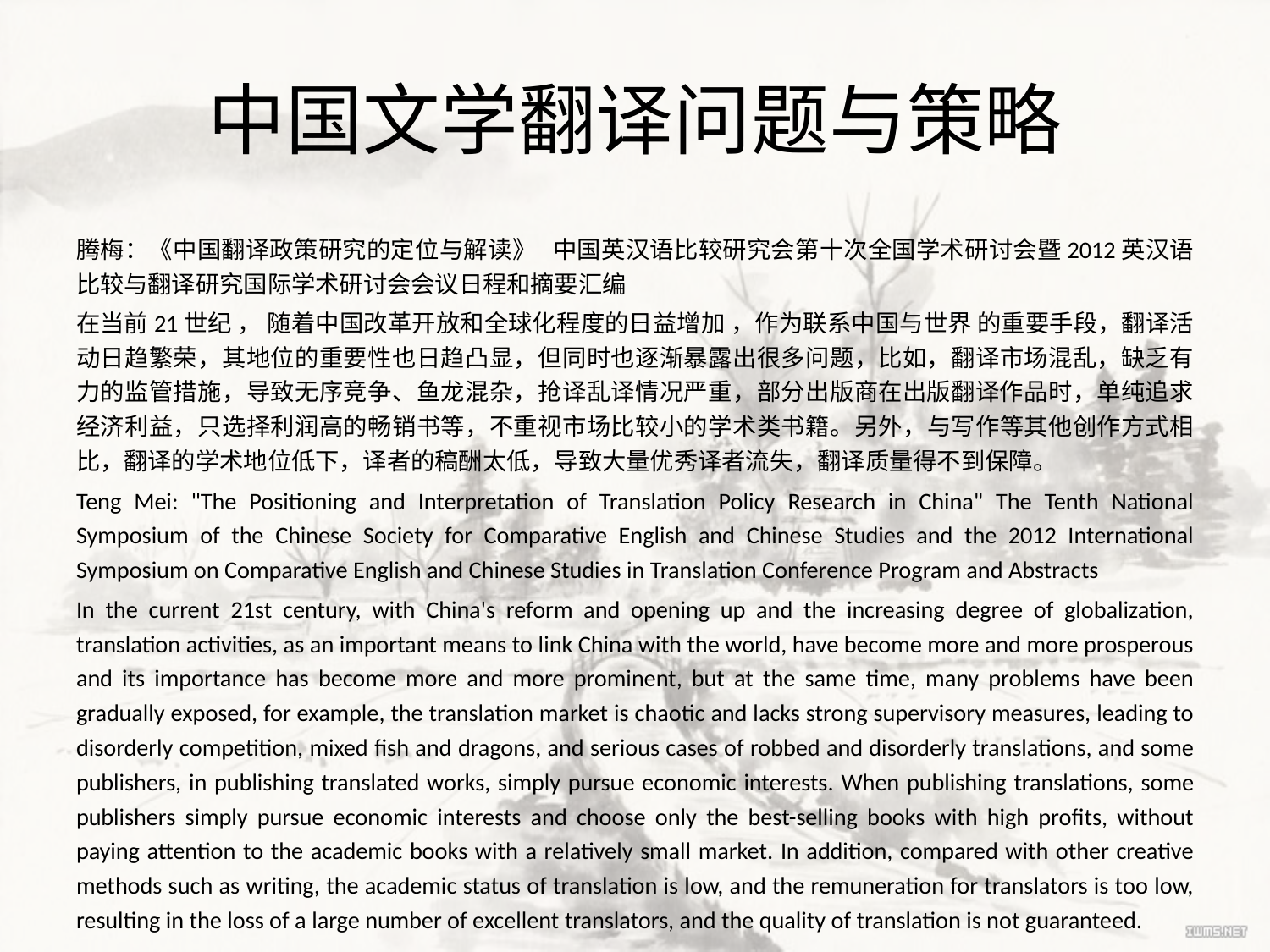

# 中国文学翻译问题与策略
腾梅：《中国翻译政策研究的定位与解读》   中国英汉语比较研究会第十次全国学术研讨会暨2012英汉语比较与翻译研究国际学术研讨会会议日程和摘要汇编
在当前21世纪 ， 随着中国改革开放和全球化程度的日益增加 ，作为联系中国与世界 的重要手段，翻译活动日趋繁荣，其地位的重要性也日趋凸显，但同时也逐渐暴露出很多问题，比如，翻译市场混乱，缺乏有力的监管措施，导致无序竞争、鱼龙混杂，抢译乱译情况严重，部分出版商在出版翻译作品时，单纯追求经济利益，只选择利润高的畅销书等，不重视市场比较小的学术类书籍。另外，与写作等其他创作方式相比，翻译的学术地位低下，译者的稿酬太低，导致大量优秀译者流失，翻译质量得不到保障。
Teng Mei: "The Positioning and Interpretation of Translation Policy Research in China" The Tenth National Symposium of the Chinese Society for Comparative English and Chinese Studies and the 2012 International Symposium on Comparative English and Chinese Studies in Translation Conference Program and Abstracts
In the current 21st century, with China's reform and opening up and the increasing degree of globalization, translation activities, as an important means to link China with the world, have become more and more prosperous and its importance has become more and more prominent, but at the same time, many problems have been gradually exposed, for example, the translation market is chaotic and lacks strong supervisory measures, leading to disorderly competition, mixed fish and dragons, and serious cases of robbed and disorderly translations, and some publishers, in publishing translated works, simply pursue economic interests. When publishing translations, some publishers simply pursue economic interests and choose only the best-selling books with high profits, without paying attention to the academic books with a relatively small market. In addition, compared with other creative methods such as writing, the academic status of translation is low, and the remuneration for translators is too low, resulting in the loss of a large number of excellent translators, and the quality of translation is not guaranteed.